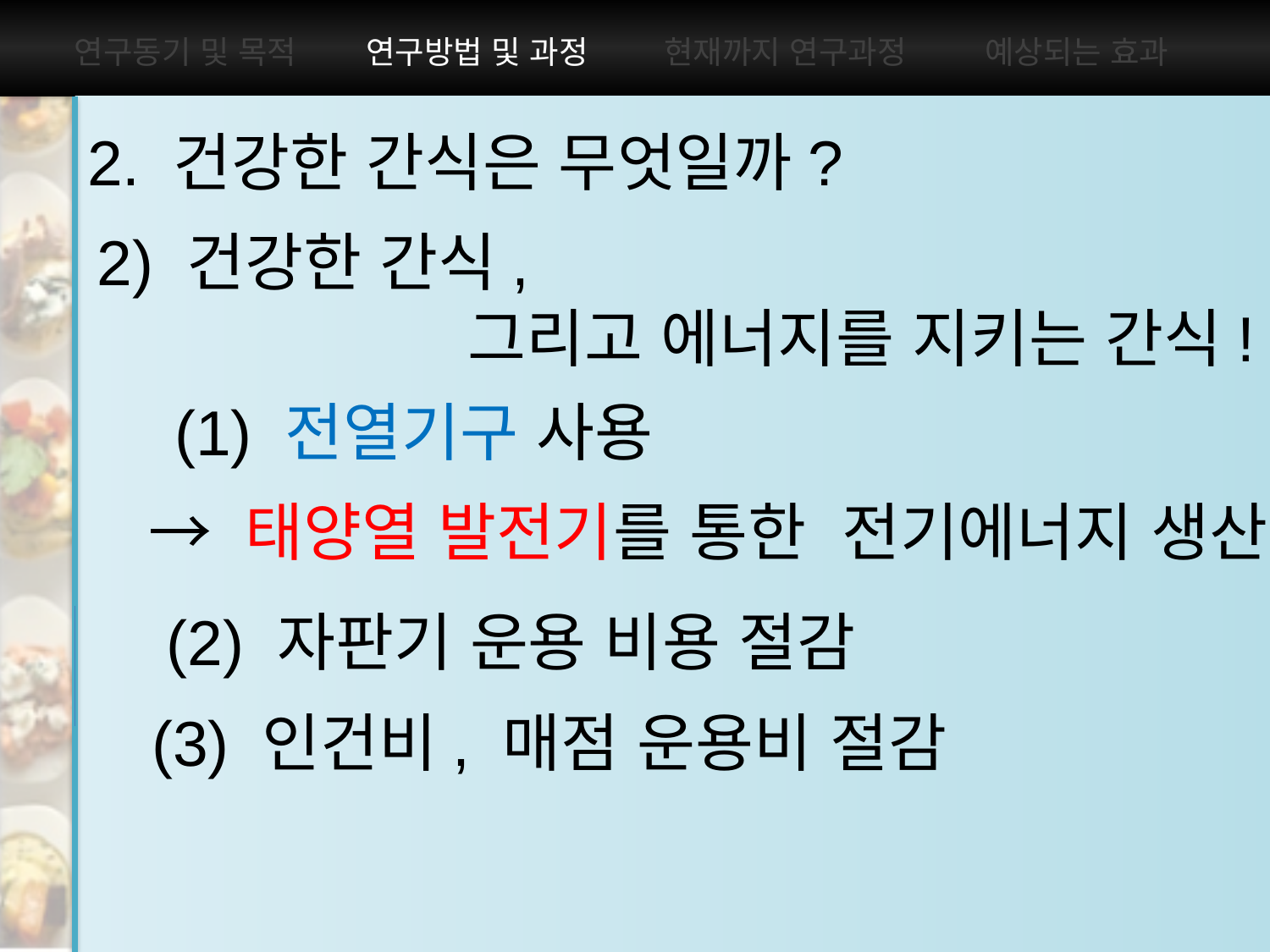

연구방법 및 과정

2. 건강한 간식은 무엇일까?
2) 건강한 간식,
                    그리고 에너지를 지키는 간식!
Process
&Method
(1) 전열기구 사용
→ 태양열 발전기를 통한  전기에너지 생산
(2) 자판기 운용 비용 절감
(3) 인건비, 매점 운용비 절감